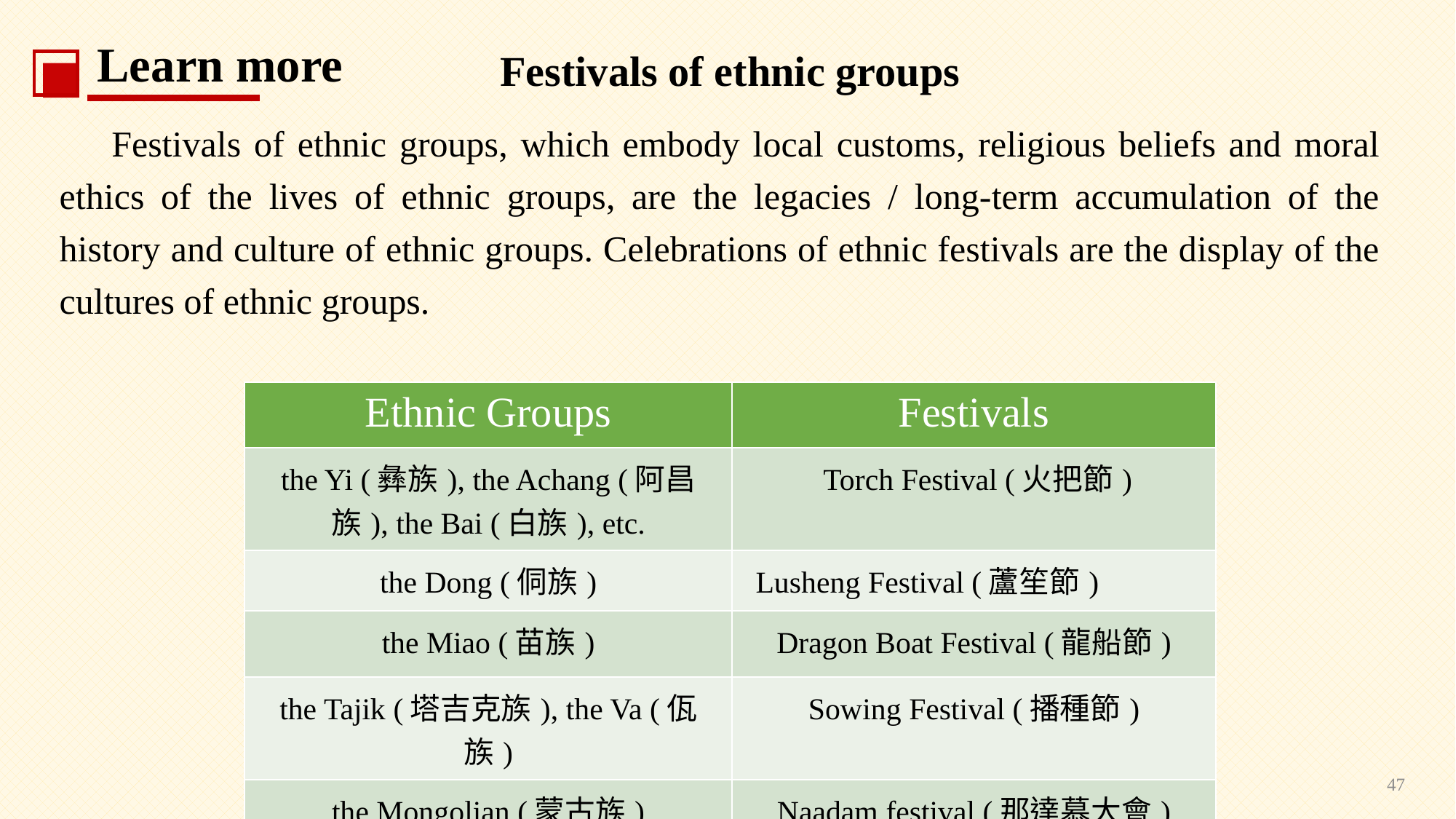

Learn more
Festivals of ethnic groups

    Festivals of ethnic groups, which embody local customs, religious beliefs and moral ethics of the lives of ethnic groups, are the legacies / long-term accumulation of the history and culture of ethnic groups. Celebrations of ethnic festivals are the display of the cultures of ethnic groups.
| Ethnic Groups | Festivals |
| --- | --- |
| the Yi (彝族), the Achang (阿昌族), the Bai (白族), etc. | Torch Festival (火把節) |
| the Dong (侗族) | Lusheng Festival (蘆笙節) |
| the Miao (苗族) | Dragon Boat Festival (龍船節) |
| the Tajik (塔吉克族), the Va (佤族) | Sowing Festival (播種節) |
| the Mongolian (蒙古族) | Naadam festival (那達慕大會) |
47